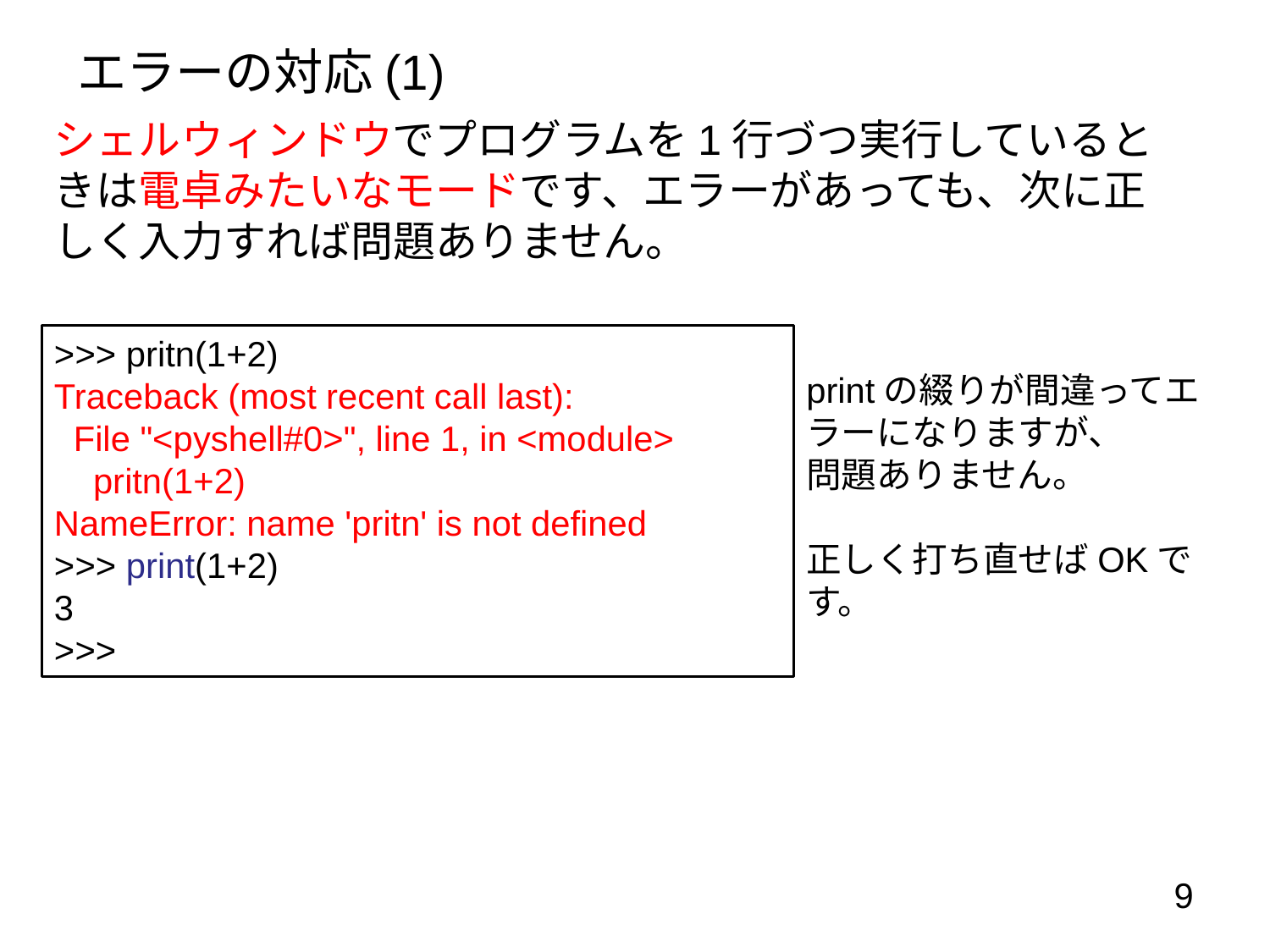

エラーの対応(1)
シェルウィンドウでプログラムを1行づつ実行しているときは電卓みたいなモードです、エラーがあっても、次に正しく入力すれば問題ありません。
>>> pritn(1+2)
Traceback (most recent call last):
  File "<pyshell#0>", line 1, in <module>
    pritn(1+2)
NameError: name 'pritn' is not defined
>>> print(1+2)
3
>>>
printの綴りが間違ってエラーになりますが、
問題ありません。

正しく打ち直せばOKです。
9